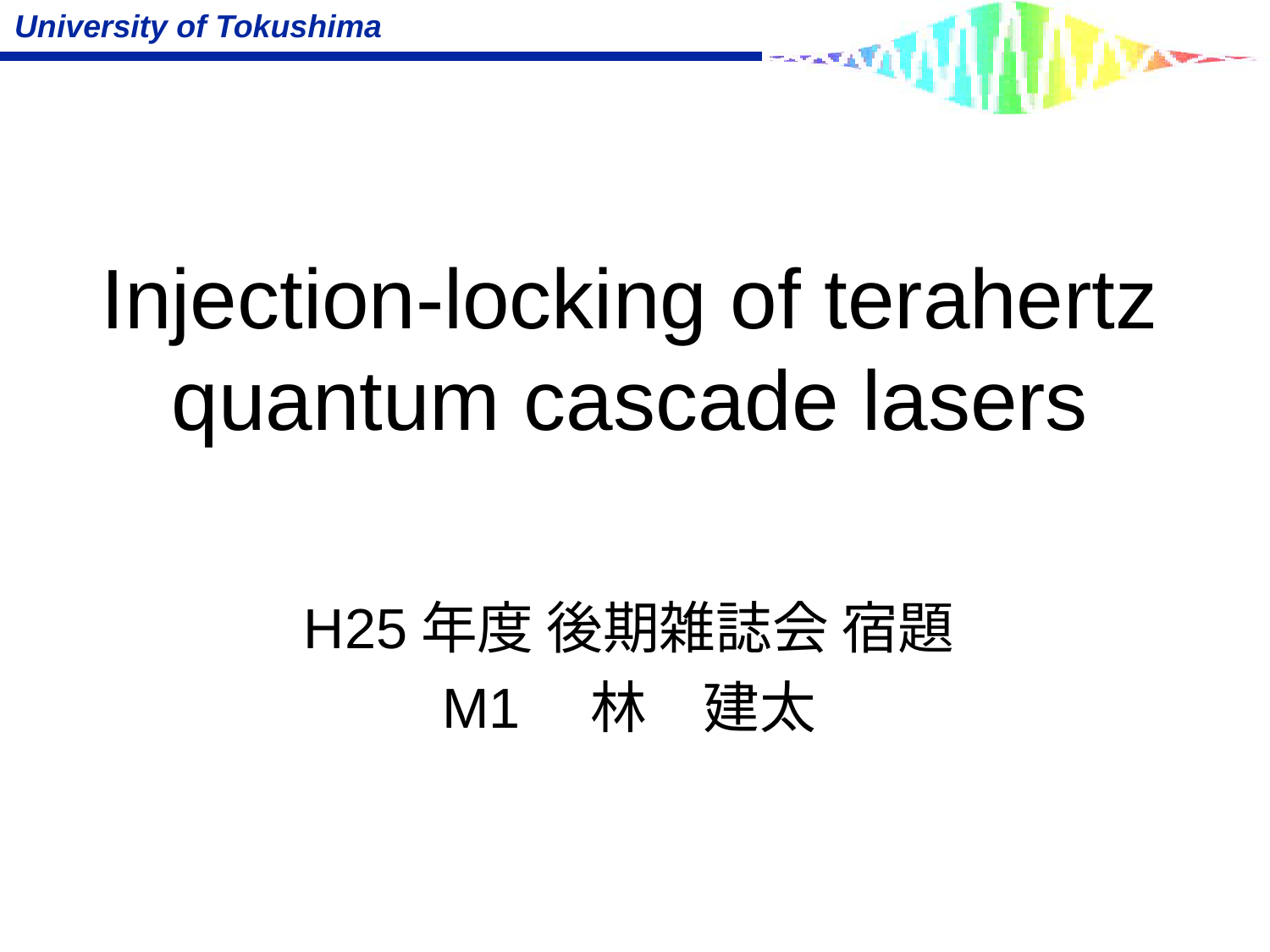

# Injection-locking of terahertz quantum cascade lasers
H25年度 後期雑誌会 宿題
M1　林　建太